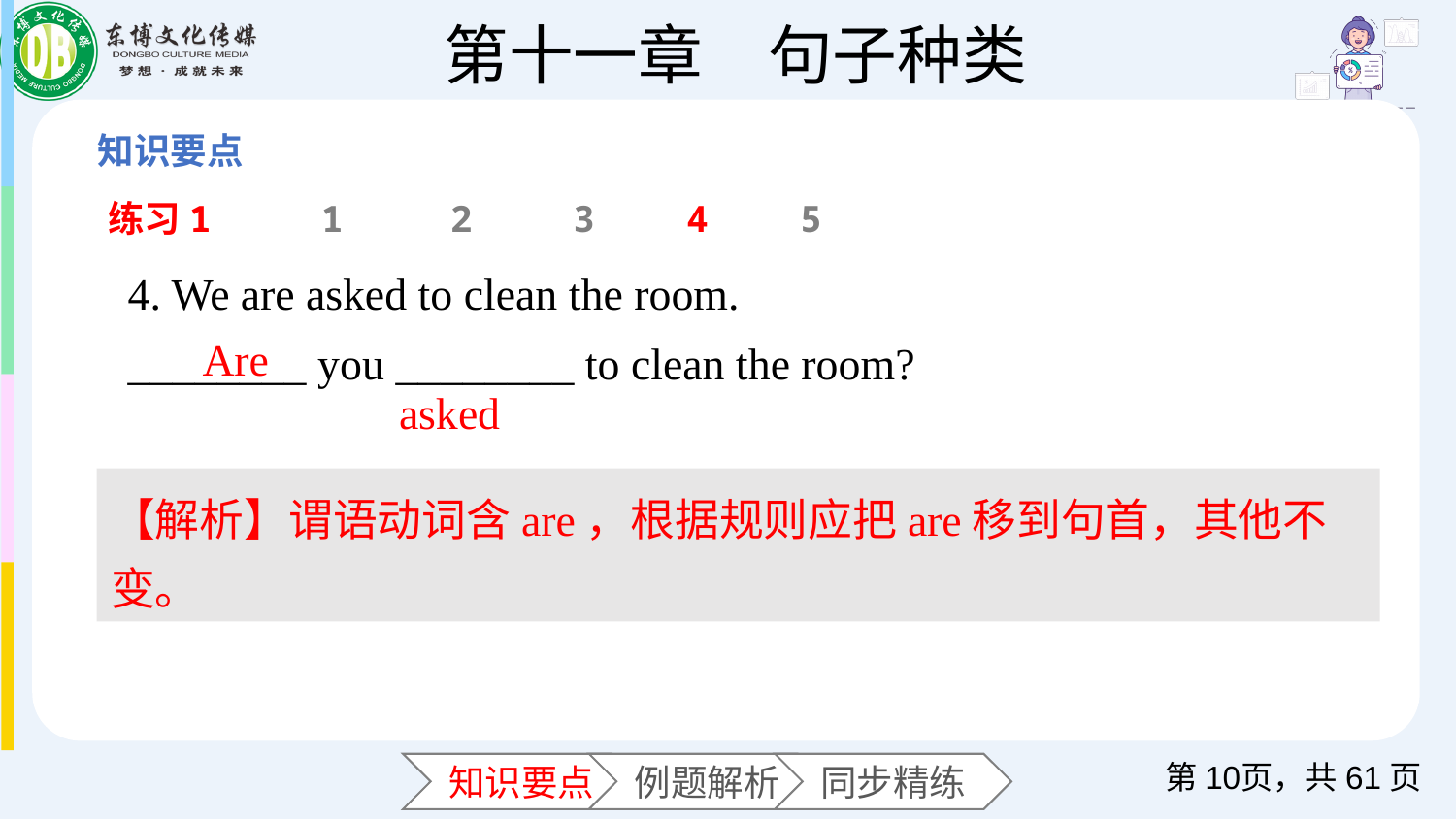

练习1
1
2
3
4
5
4. We are asked to clean the room.
________ you ________ to clean the room?
Are
 asked
【解析】谓语动词含are，根据规则应把are移到句首，其他不变。